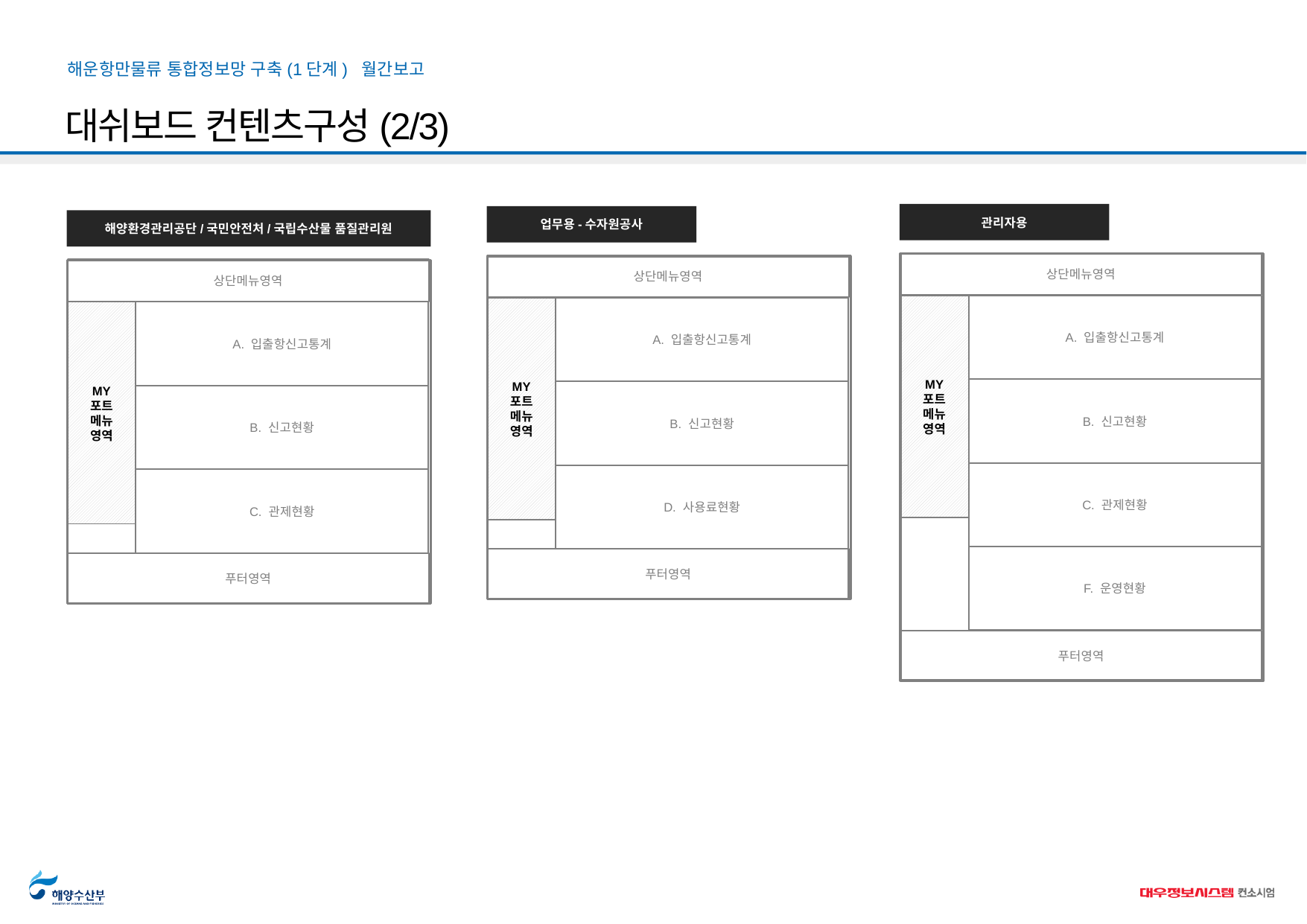

대쉬보드 컨텐츠구성(2/3)
관리자용
업무용-수자원공사
해양환경관리공단/국민안전처/국립수산물 품질관리원
상단메뉴영역

MY
포트
메뉴
영역
A. 입출항신고통계
B. 신고현황
C. 관제현황
F. 운영현황
푸터영역
상단메뉴영역

MY
포트
메뉴
영역
A. 입출항신고통계
B. 신고현황
D. 사용료현황
푸터영역
상단메뉴영역

MY
포트
메뉴
영역
A. 입출항신고통계
B. 신고현황
C. 관제현황
푸터영역